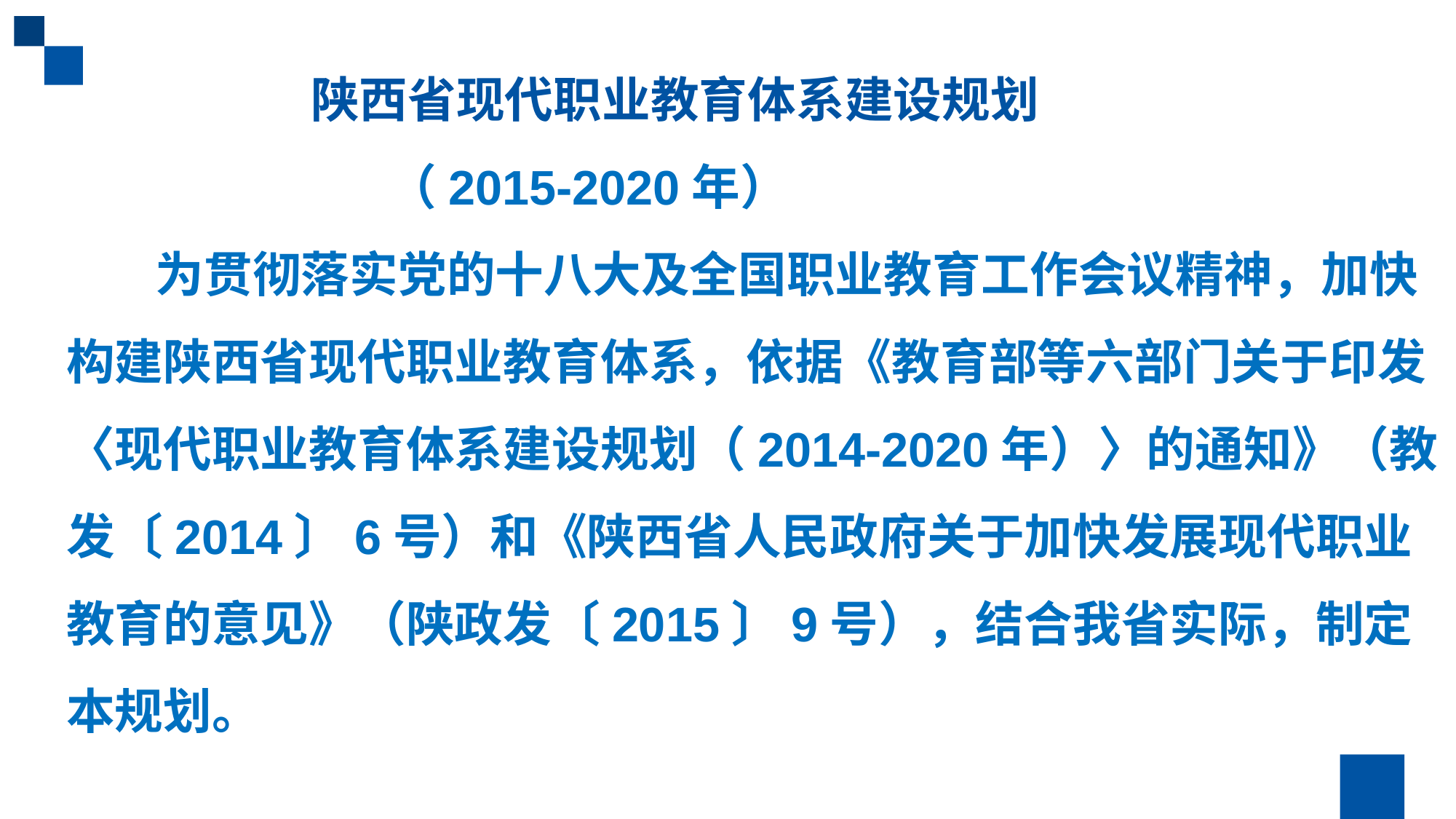

陕西省现代职业教育体系建设规划
                            （2015-2020年）
       为贯彻落实党的十八大及全国职业教育工作会议精神，加快构建陕西省现代职业教育体系，依据《教育部等六部门关于印发〈现代职业教育体系建设规划（2014-2020年）〉的通知》（教发〔2014〕6号）和《陕西省人民政府关于加快发展现代职业教育的意见》（陕政发〔2015〕9号），结合我省实际，制定本规划。

114